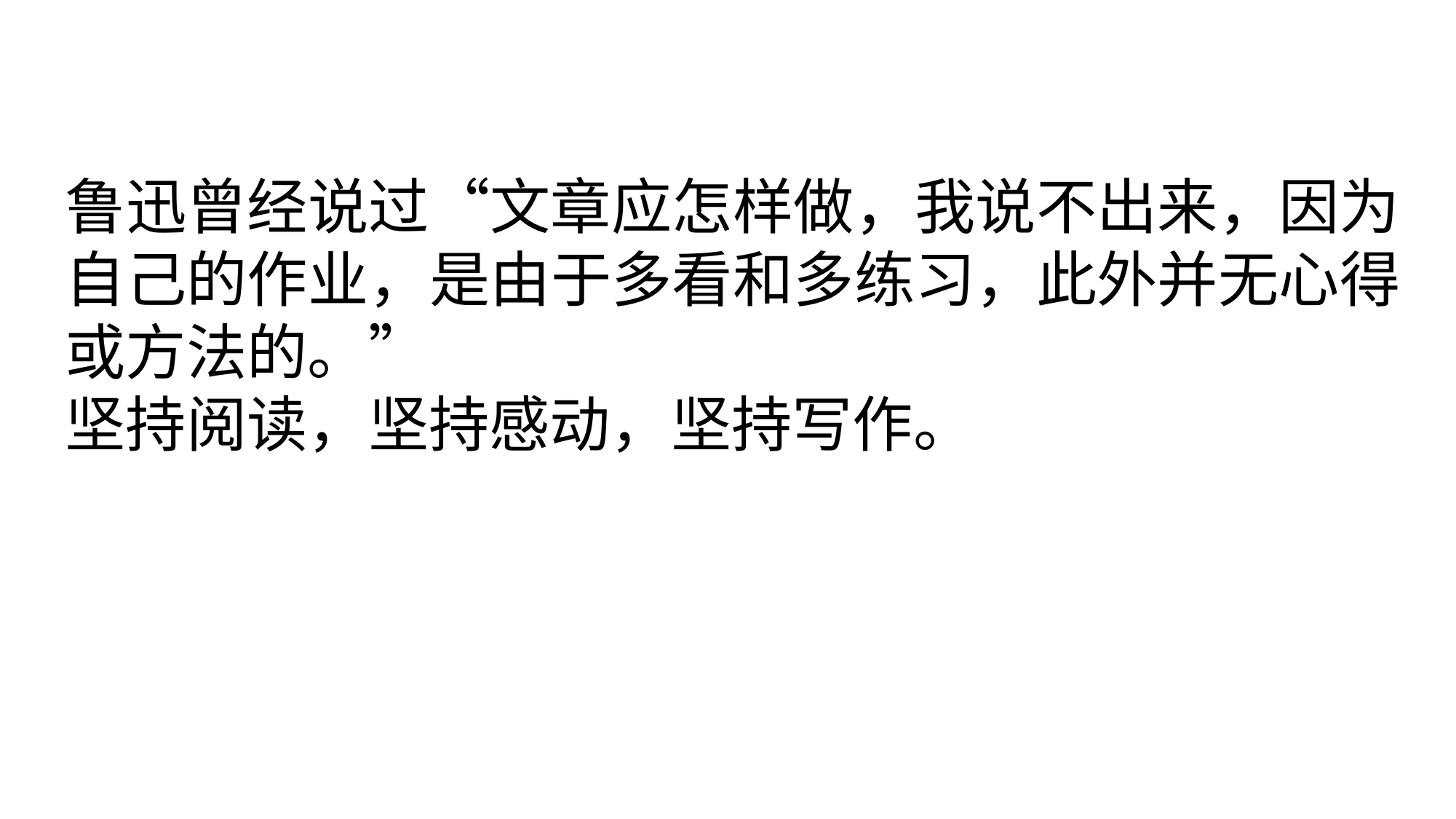

鲁迅曾经说过“文章应怎样做，我说不出来，因为自己的作业，是由于多看和多练习，此外并无心得或方法的。”
坚持阅读，坚持感动，坚持写作。